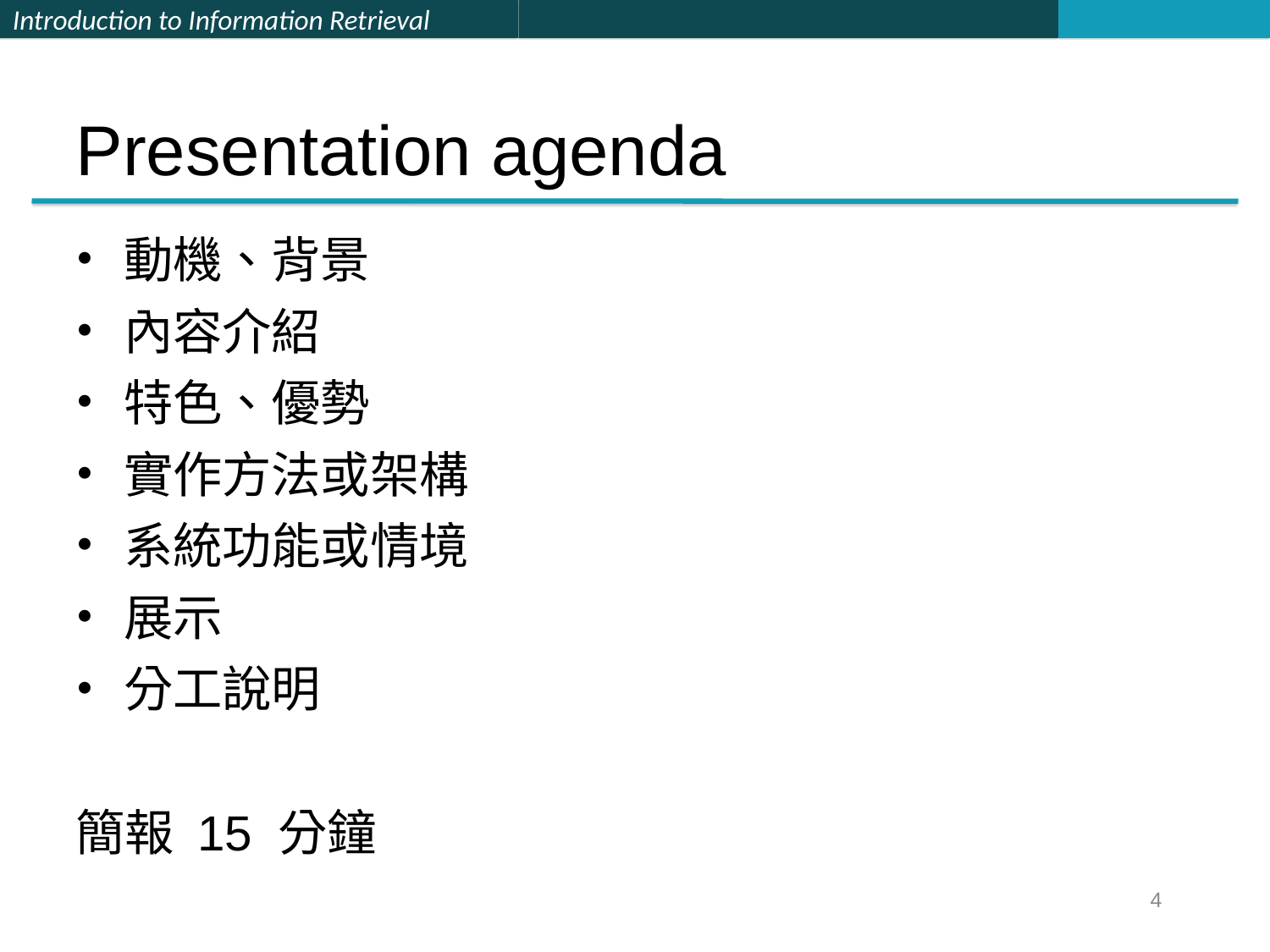

# Presentation agenda
動機、背景
內容介紹
特色、優勢
實作方法或架構
系統功能或情境
展示
分工說明

簡報 15 分鐘
4